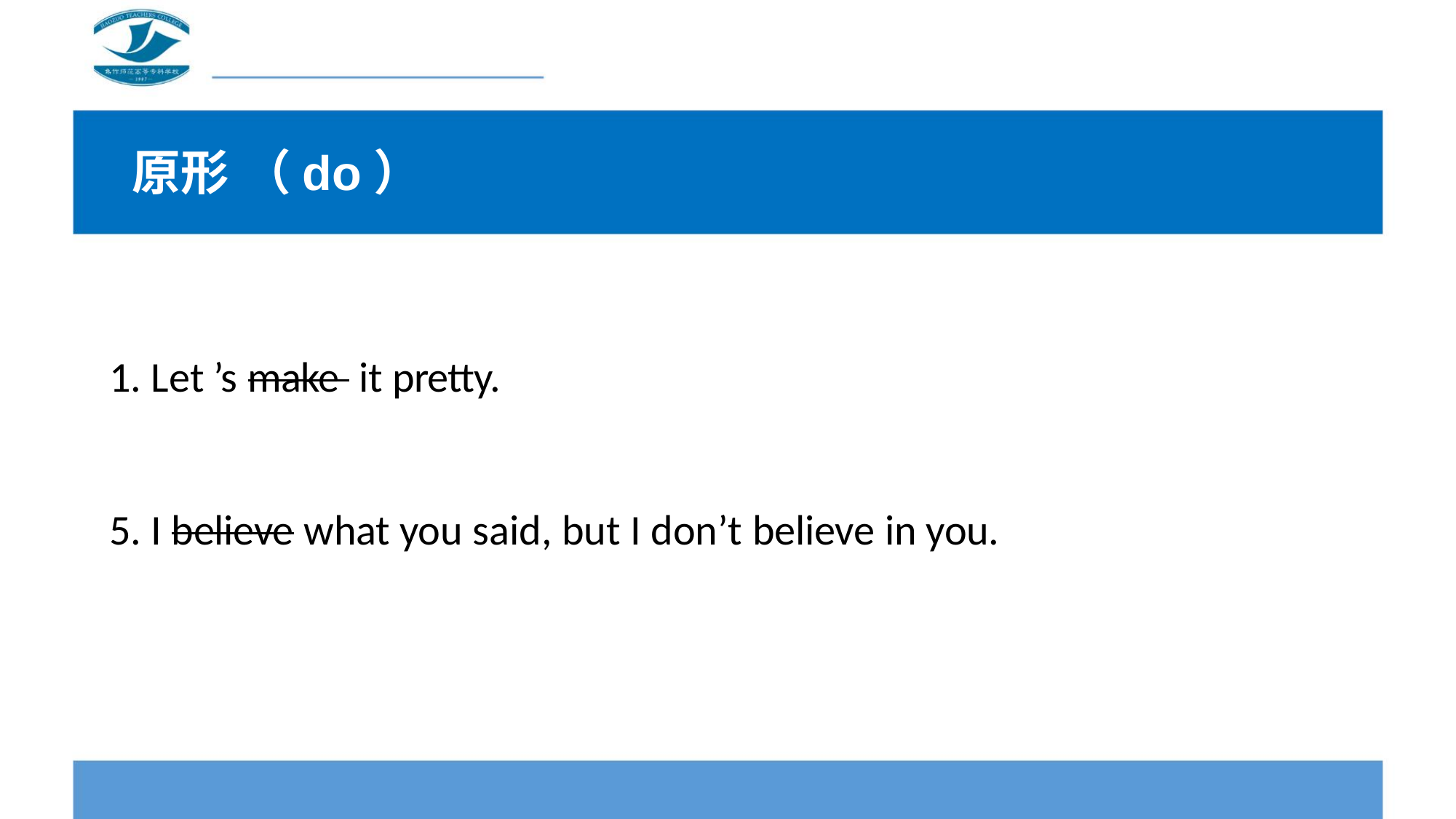

原形 （do）
1. Let ’s make  it pretty.
5. I believe what you said, but I don’t believe in you.